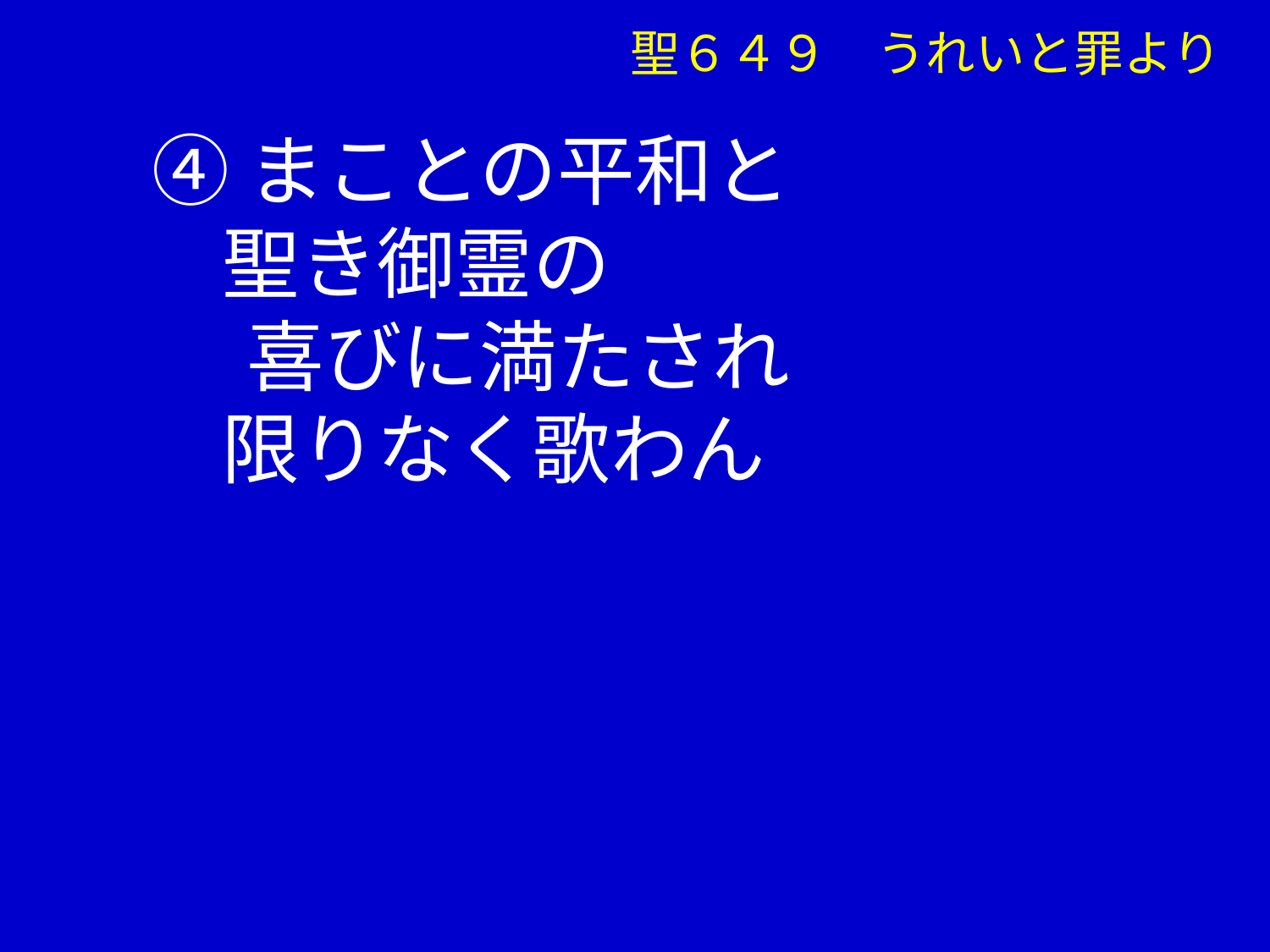

④まことの平和と
   聖き御霊の
　 喜びに満たされ
   限りなく歌わん
　　　聖６４９　うれいと罪より